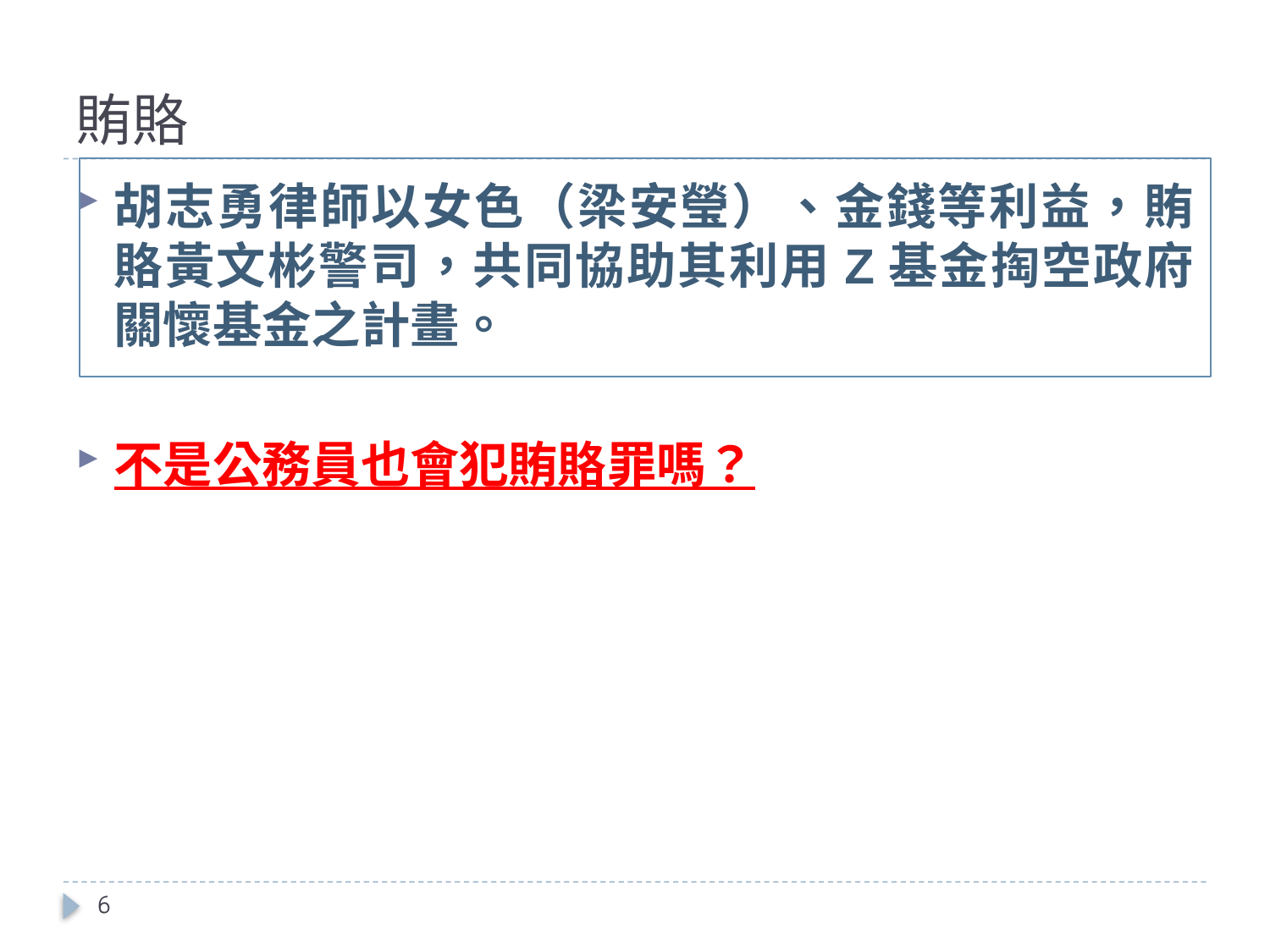

# 賄賂

胡志勇律師以女色（梁安瑩）、金錢等利益，賄賂黃文彬警司，共同協助其利用Z基金掏空政府關懷基金之計畫。

不是公務員也會犯賄賂罪嗎？
6